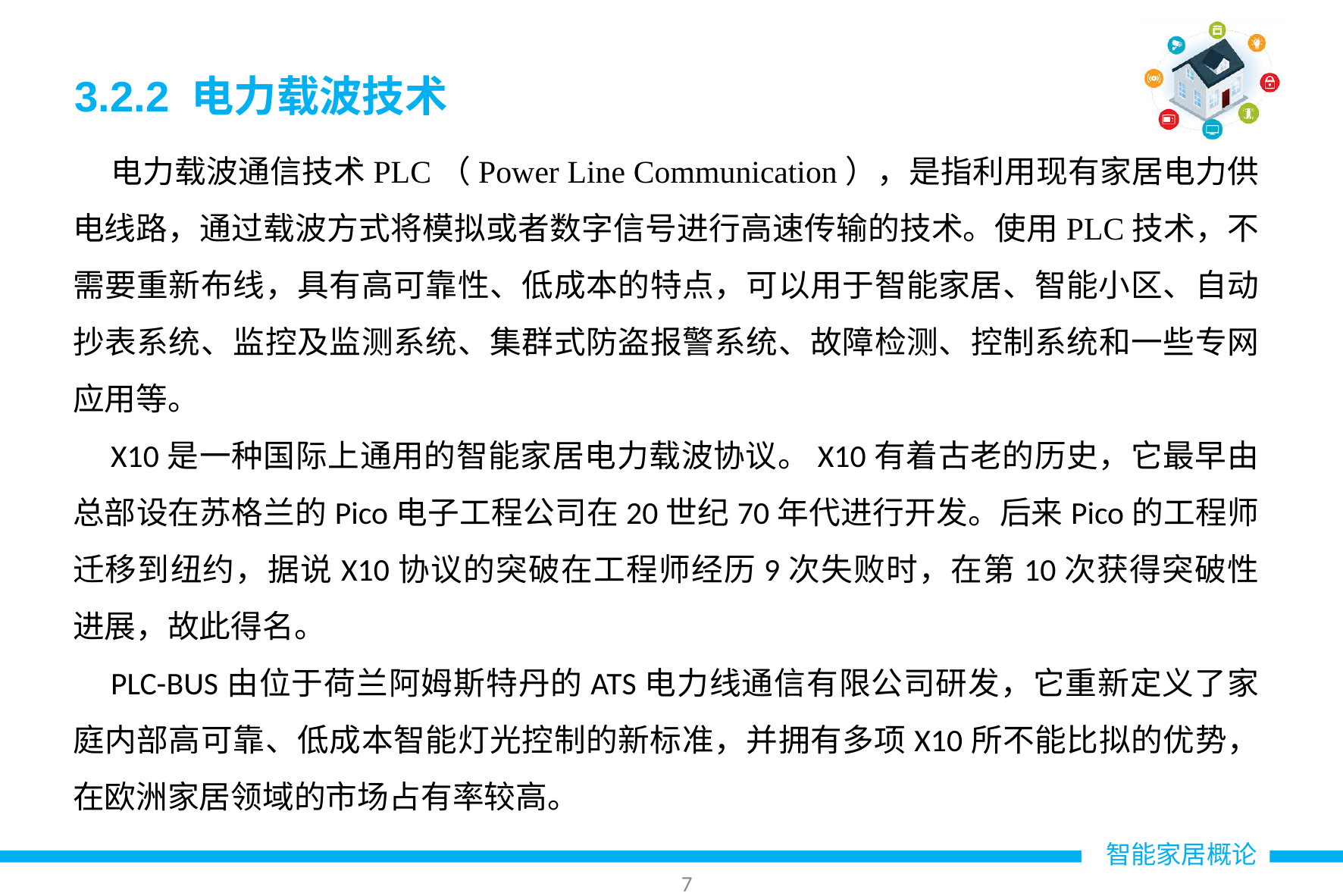

# 3.2.2 电力载波技术
电力载波通信技术PLC（Power Line Communication），是指利用现有家居电力供电线路，通过载波方式将模拟或者数字信号进行高速传输的技术。使用PLC技术，不需要重新布线，具有高可靠性、低成本的特点，可以用于智能家居、智能小区、自动抄表系统、监控及监测系统、集群式防盗报警系统、故障检测、控制系统和一些专网应用等。
X10是一种国际上通用的智能家居电力载波协议。X10有着古老的历史，它最早由总部设在苏格兰的Pico电子工程公司在20世纪70年代进行开发。后来Pico的工程师迁移到纽约，据说X10协议的突破在工程师经历9次失败时，在第10次获得突破性进展，故此得名。
PLC-BUS由位于荷兰阿姆斯特丹的ATS电力线通信有限公司研发，它重新定义了家庭内部高可靠、低成本智能灯光控制的新标准，并拥有多项X10所不能比拟的优势，在欧洲家居领域的市场占有率较高。
7